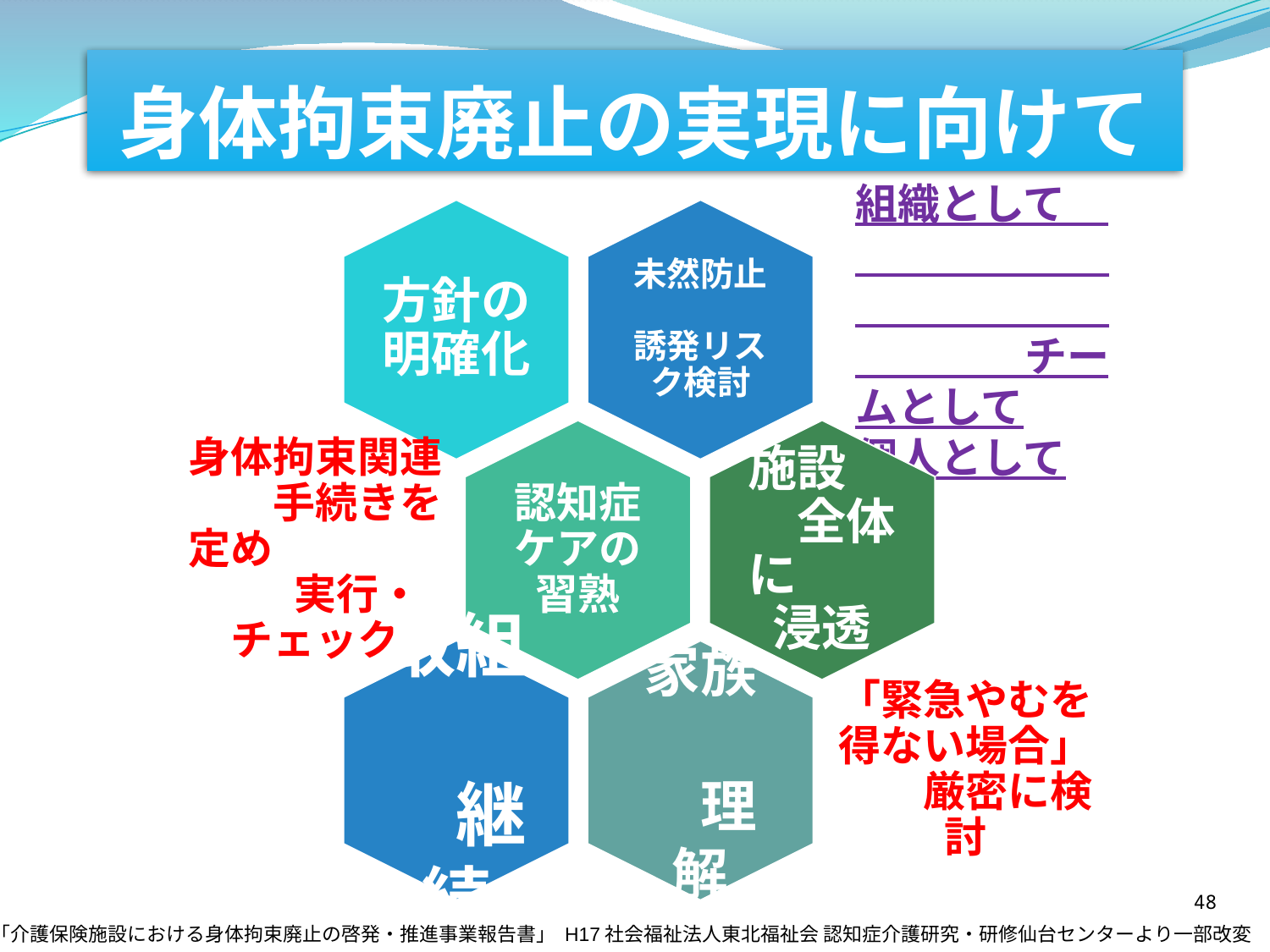

# 身体拘束廃止の実現に向けて
未然防止　　　　誘発リスク検討
組織として　　　　　　　　　　　　　　　　　チームとして
個人として
方針の明確化
認知症ケアの習熟
身体拘束関連　　手続きを定め　　　　　　実行・チェック
施設　　全体に　　浸透
家族　　　理解
「緊急やむを得ない場合」　　厳密に検討
取組　　　継続
48
「介護保険施設における身体拘束廃止の啓発・推進事業報告書」 H17社会福祉法人東北福祉会 認知症介護研究・研修仙台センターより一部改変